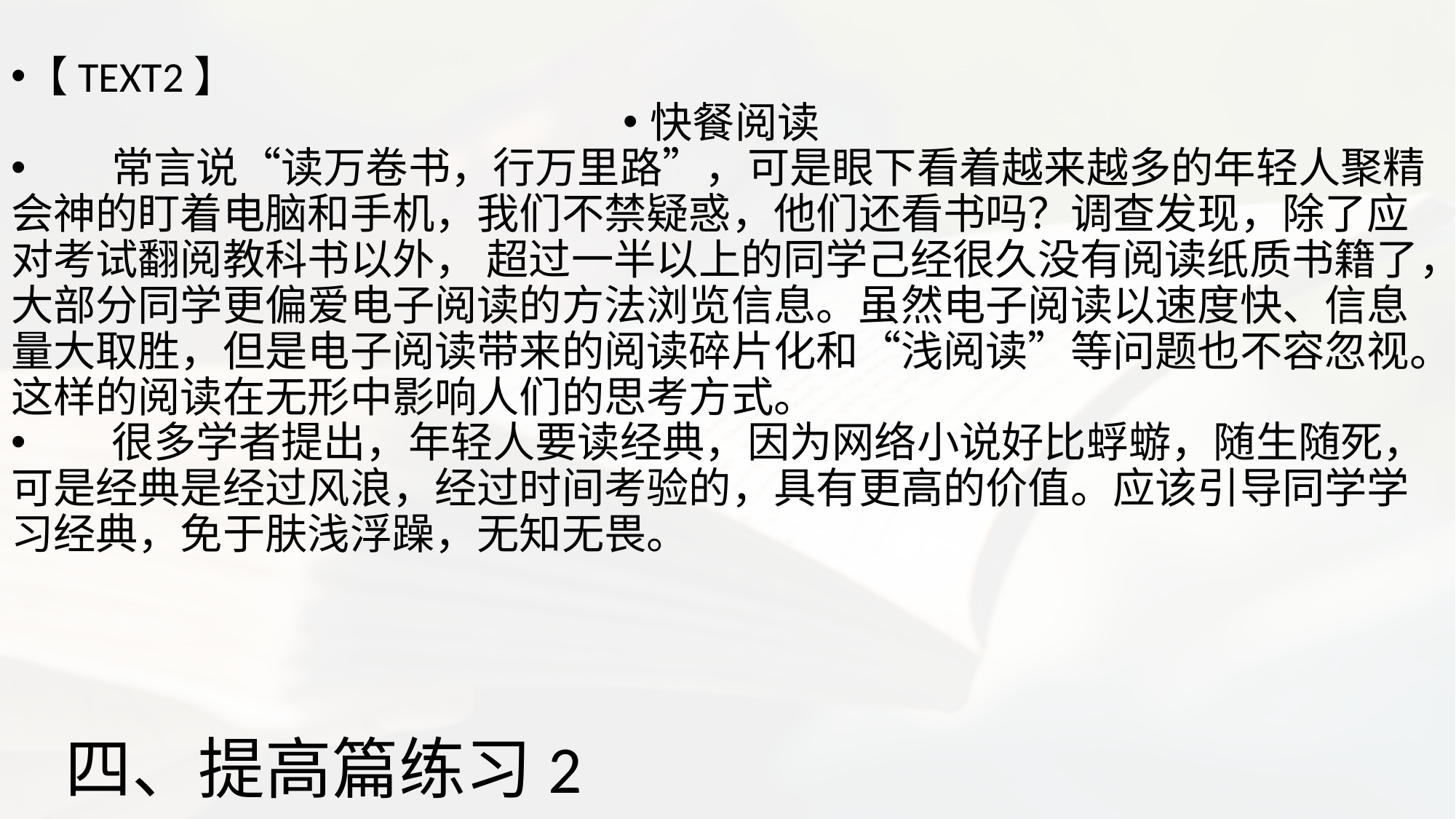

【TEXT2】
快餐阅读
        常言说“读万卷书，行万里路”，可是眼下看着越来越多的年轻人聚精会神的盯着电脑和手机，我们不禁疑惑，他们还看书吗？调查发现，除了应对考试翻阅教科书以外， 超过一半以上的同学己经很久没有阅读纸质书籍了，大部分同学更偏爱电子阅读的方法浏览信息。虽然电子阅读以速度快、信息量大取胜，但是电子阅读带来的阅读碎片化和“浅阅读”等问题也不容忽视。这样的阅读在无形中影响人们的思考方式。
        很多学者提出，年轻人要读经典，因为网络小说好比蜉蝣，随生随死，可是经典是经过风浪，经过时间考验的，具有更高的价值。应该引导同学学习经典，免于肤浅浮躁，无知无畏。
# 四、提高篇练习2